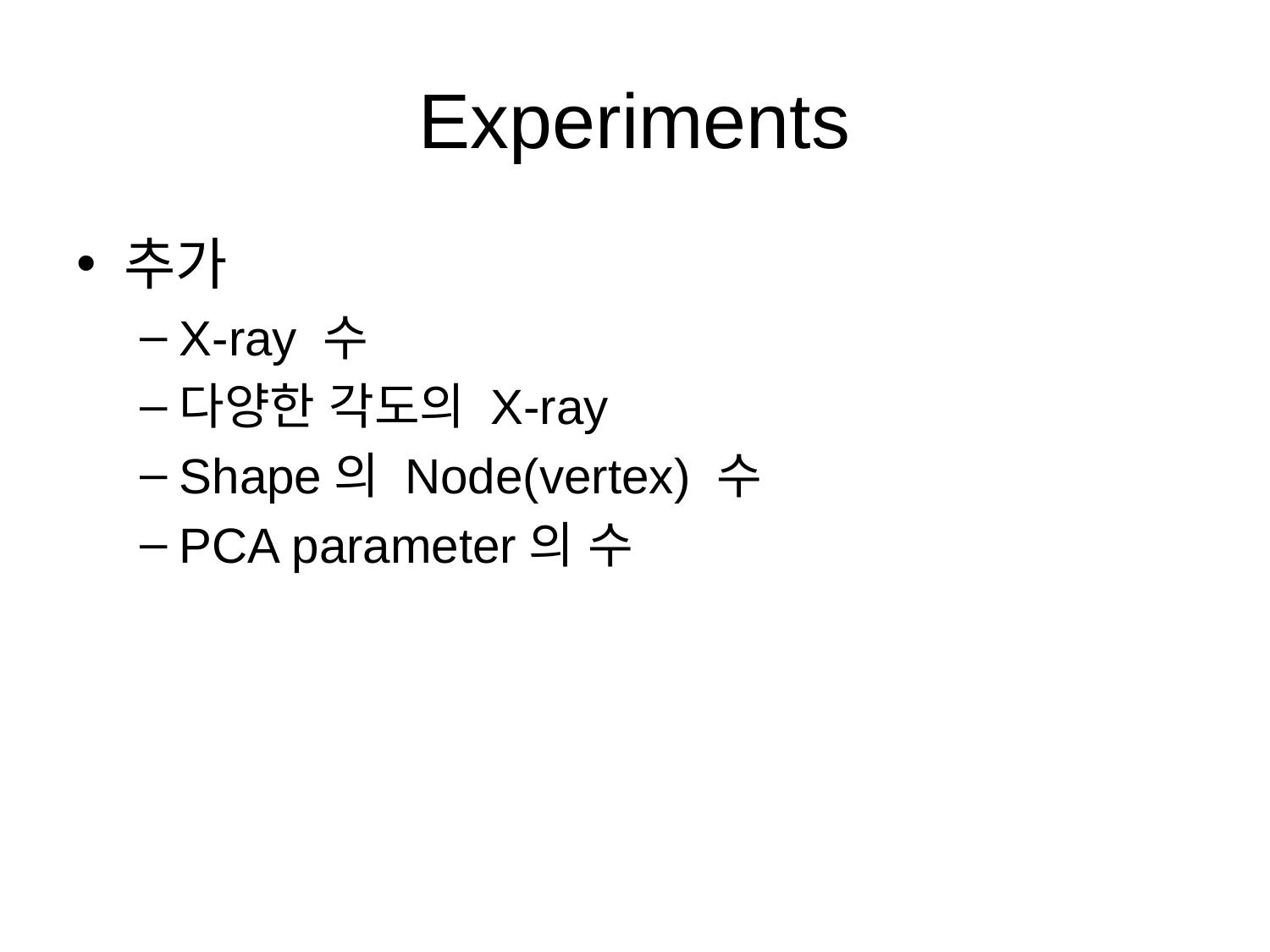

# Experiments
추가
X-ray 수
다양한 각도의 X-ray
Shape의 Node(vertex) 수
PCA parameter의 수